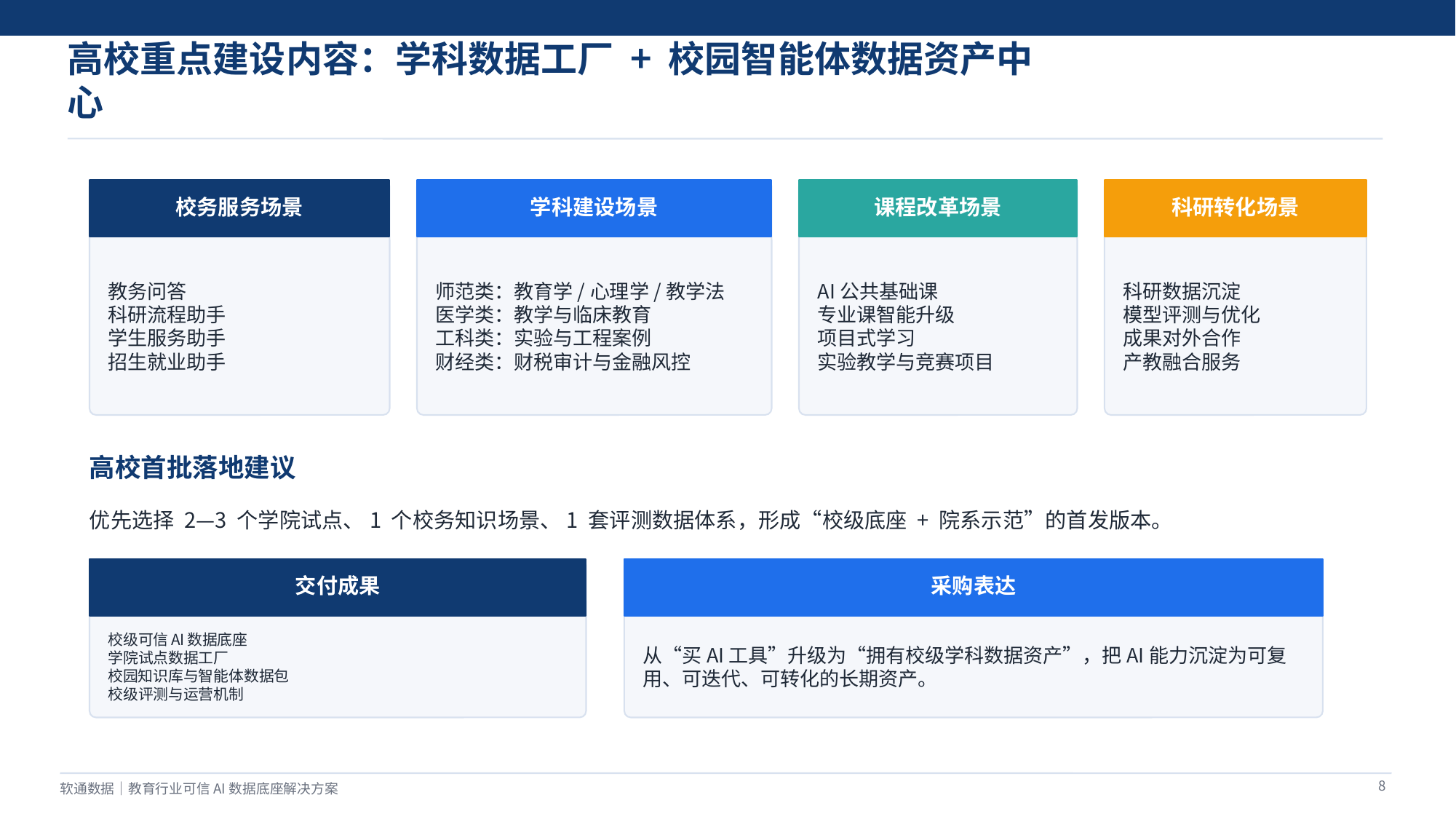

高校重点建设内容：学科数据工厂 + 校园智能体数据资产中心

校务服务场景
学科建设场景
课程改革场景
科研转化场景
教务问答
科研流程助手
学生服务助手
招生就业助手
师范类：教育学/心理学/教学法
医学类：教学与临床教育
工科类：实验与工程案例
财经类：财税审计与金融风控
AI公共基础课
专业课智能升级
项目式学习
实验教学与竞赛项目
科研数据沉淀
模型评测与优化
成果对外合作
产教融合服务
高校首批落地建议
优先选择 2—3 个学院试点、1 个校务知识场景、1 套评测数据体系，形成“校级底座 + 院系示范”的首发版本。

交付成果
采购表达
校级可信AI数据底座
学院试点数据工厂
校园知识库与智能体数据包
校级评测与运营机制
从“买AI工具”升级为“拥有校级学科数据资产”，把AI能力沉淀为可复用、可迭代、可转化的长期资产。

8
软通数据｜教育行业可信AI数据底座解决方案